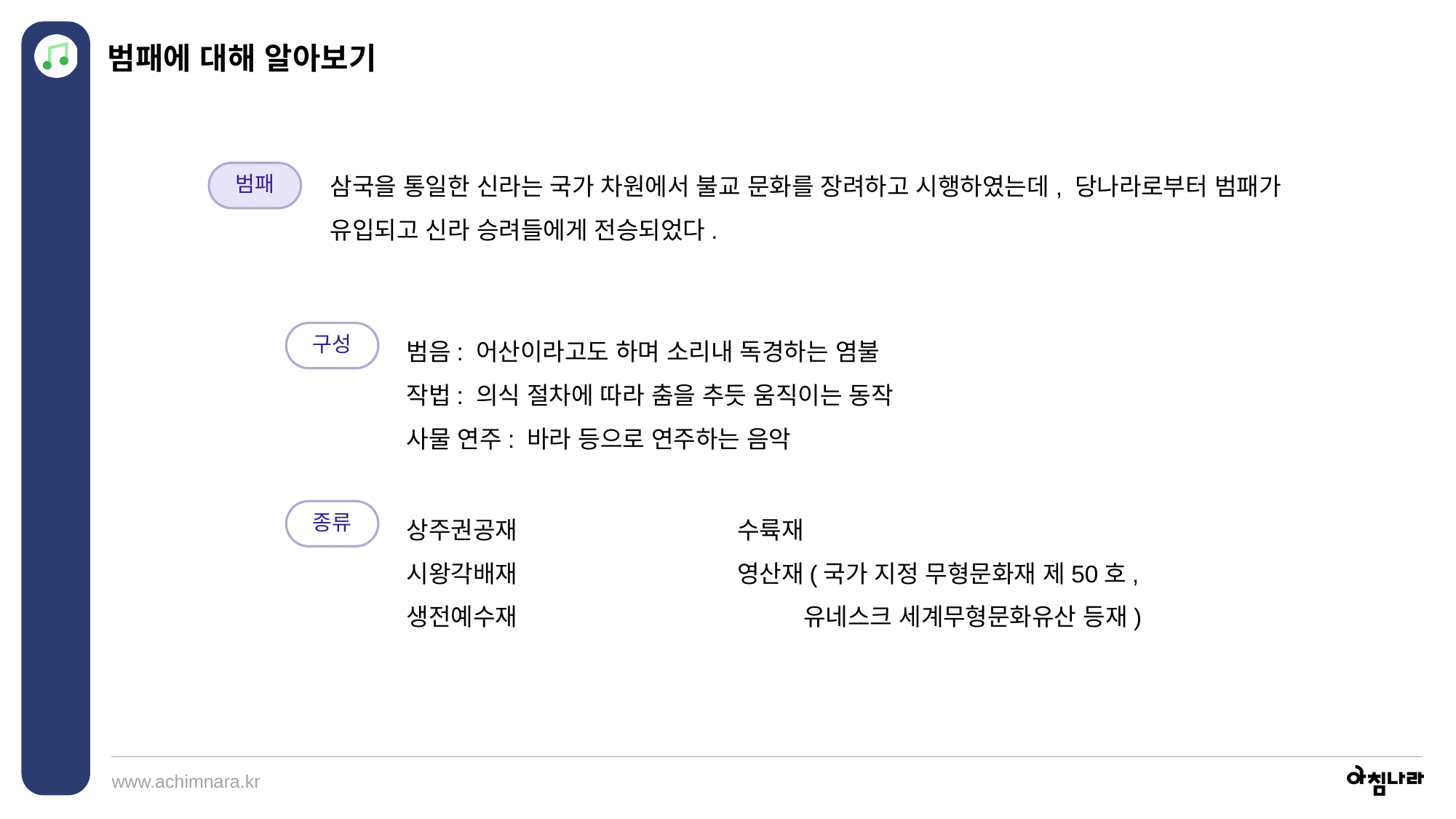

범패에 대해 알아보기
삼국을 통일한 신라는 국가 차원에서 불교 문화를 장려하고 시행하였는데, 당나라로부터 범패가 유입되고 신라 승려들에게 전승되었다.
범패
범음: 어산이라고도 하며 소리내 독경하는 염불
작법: 의식 절차에 따라 춤을 추듯 움직이는 동작
사물 연주: 바라 등으로 연주하는 음악
구성
상주권공재
시왕각배재
생전예수재
수륙재
영산재(국가 지정 무형문화재 제50호,
         유네스크 세계무형문화유산 등재)
종류